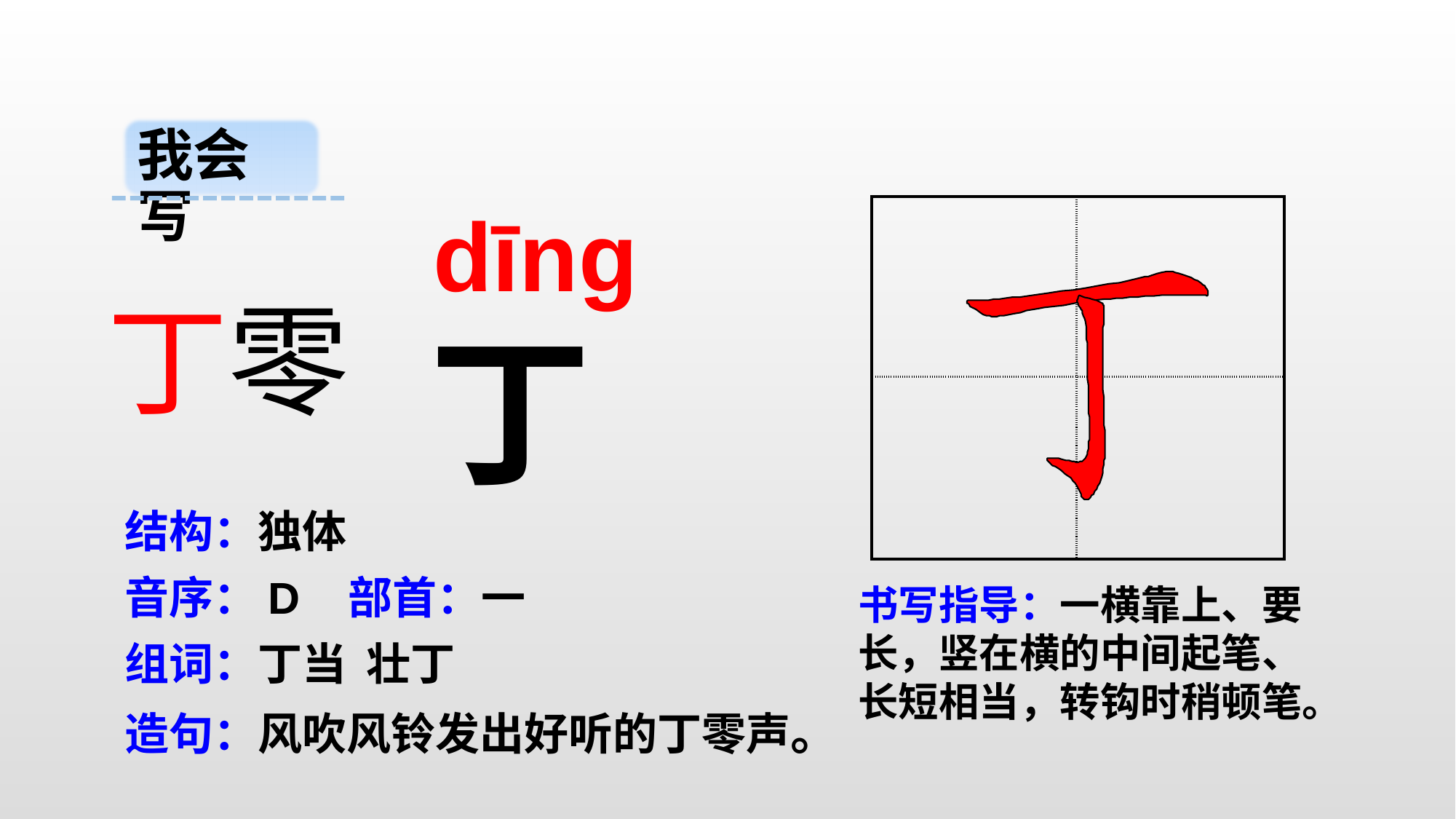

我会写

dīng
|  |  |
| --- | --- |
|  |  |

丁零

丁
结构：独体
音序：D   部首：一
书写指导：一横靠上、要长，竖在横的中间起笔、长短相当，转钩时稍顿笔。
组词：丁当  壮丁
造句：风吹风铃发出好听的丁零声。